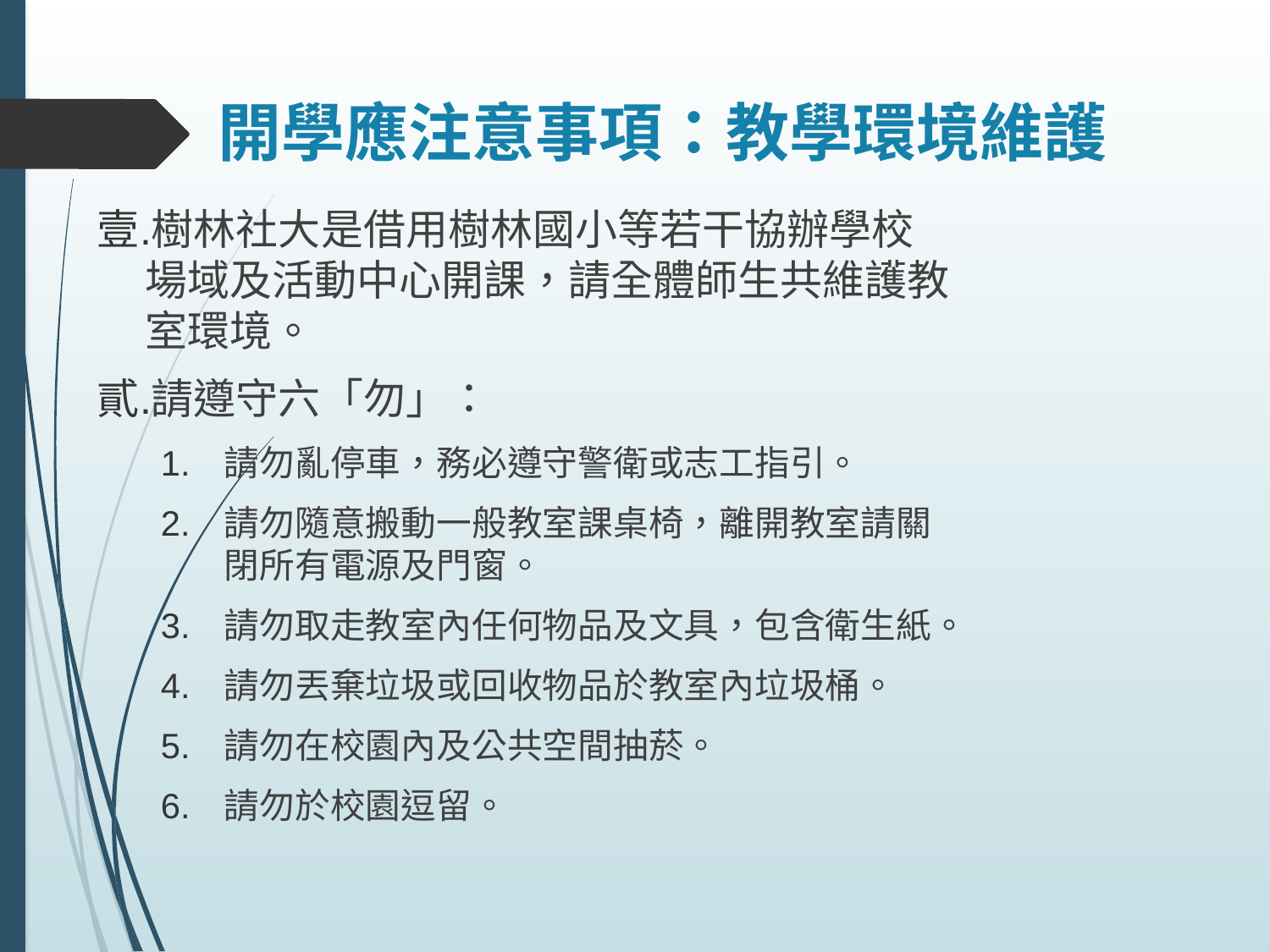

# 開學應注意事項：教學環境維護
樹林社大是借用樹林國小等若干協辦學校場域及活動中心開課，請全體師生共維護教室環境。
請遵守六「勿」：
請勿亂停車，務必遵守警衛或志工指引。
請勿隨意搬動一般教室課桌椅，離開教室請關閉所有電源及門窗。
請勿取走教室內任何物品及文具，包含衛生紙。
請勿丟棄垃圾或回收物品於教室內垃圾桶。
請勿在校園內及公共空間抽菸。
請勿於校園逗留。